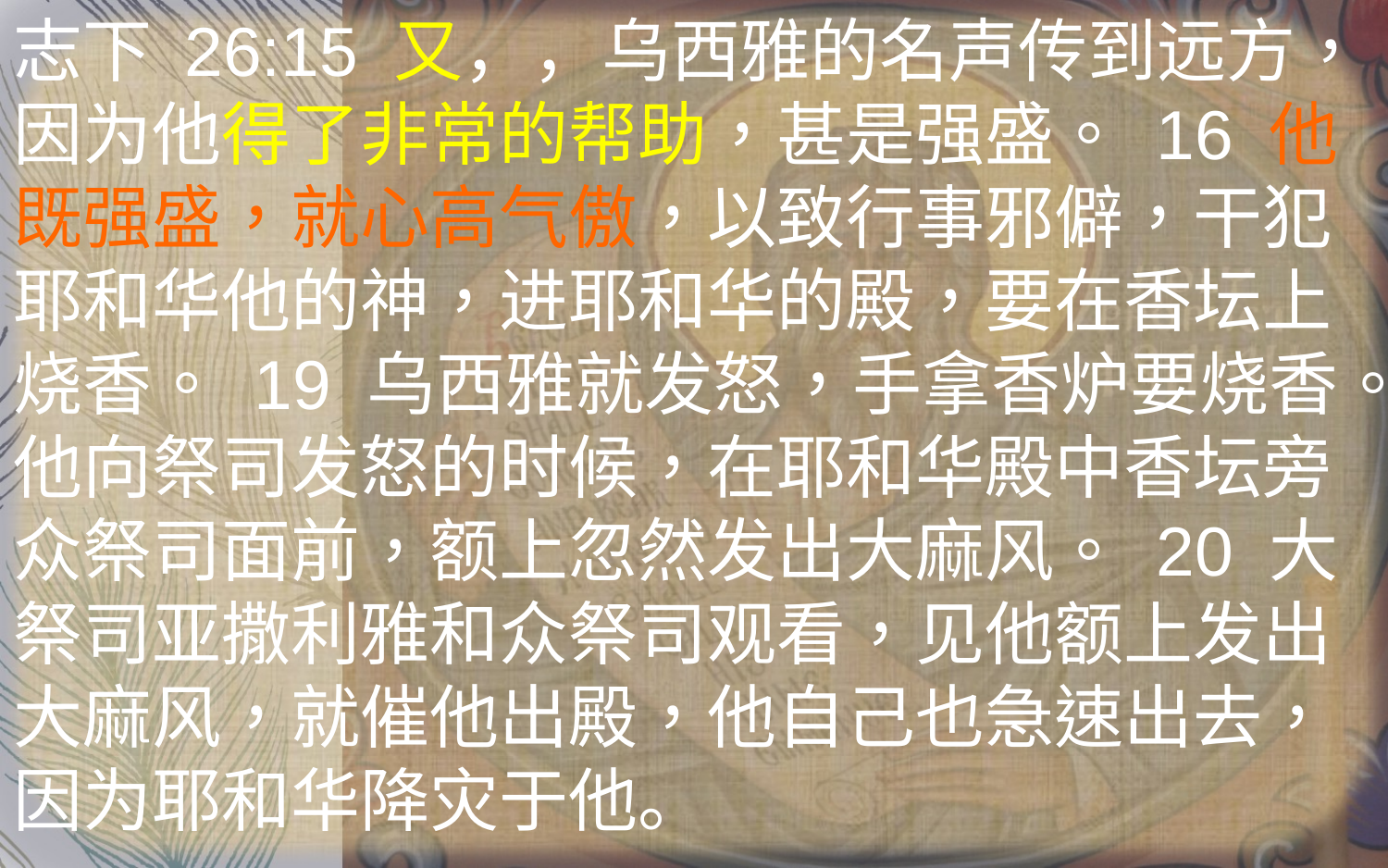

志下 26:15 又，，乌西雅的名声传到远方，因为他得了非常的帮助，甚是强盛。 16 他既强盛，就心高气傲，以致行事邪僻，干犯耶和华他的神，进耶和华的殿，要在香坛上烧香。 19 乌西雅就发怒，手拿香炉要烧香。他向祭司发怒的时候，在耶和华殿中香坛旁众祭司面前，额上忽然发出大麻风。 20 大祭司亚撒利雅和众祭司观看，见他额上发出大麻风，就催他出殿，他自己也急速出去，因为耶和华降灾于他。